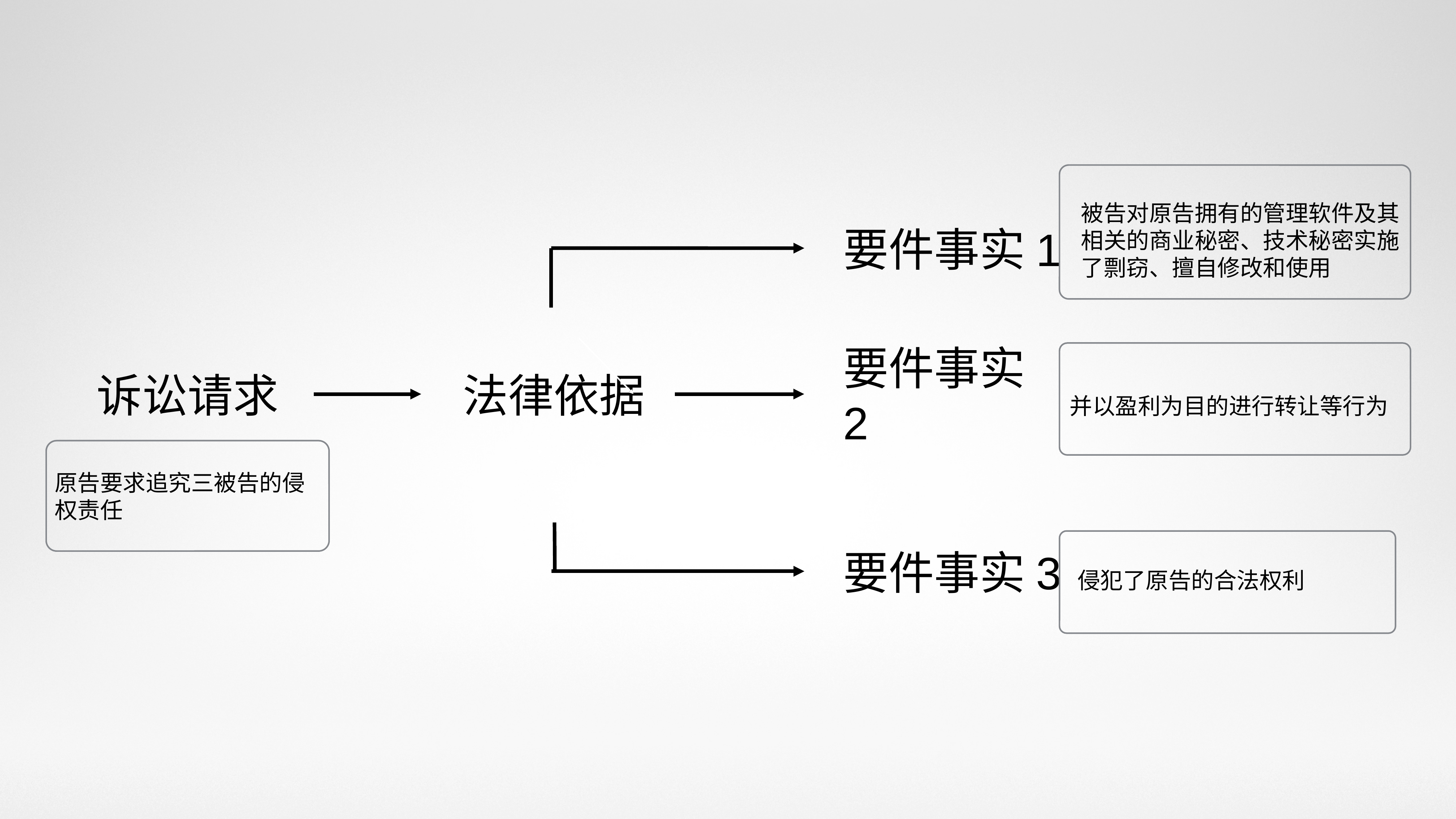

被告对原告拥有的管理软件及其相关的商业秘密、技术秘密实施了剽窃、擅自修改和使用
要件事实1

并以盈利为目的进行转让等行为
诉讼请求
法律依据
要件事实2

原告要求追究三被告的侵权责任

侵犯了原告的合法权利
要件事实3